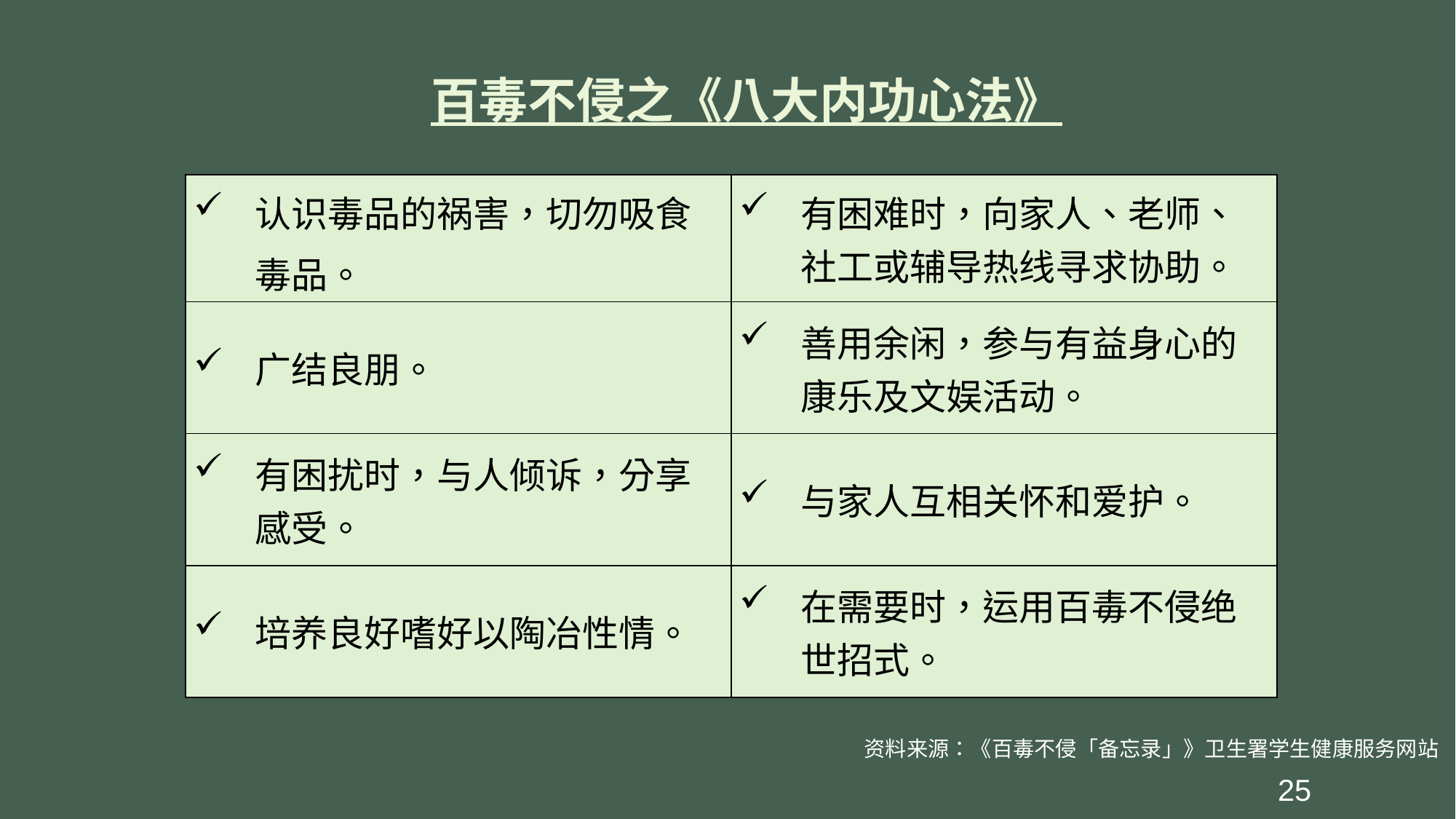

百毒不侵之《八大内功心法》
| 认识毒品的祸害，切勿吸食毒品。 | 有困难时，向家人、老师、社工或辅导热线寻求协助。 |
| --- | --- |
| 广结良朋。 | 善用余闲，参与有益身心的康乐及文娱活动。 |
| 有困扰时，与人倾诉，分享感受。 | 与家人互相关怀和爱护。 |
| 培养良好嗜好以陶冶性情。 | 在需要时，运用百毒不侵绝世招式。 |
资料来源：《百毒不侵「备忘录」》卫生署学生健康服务网站
25